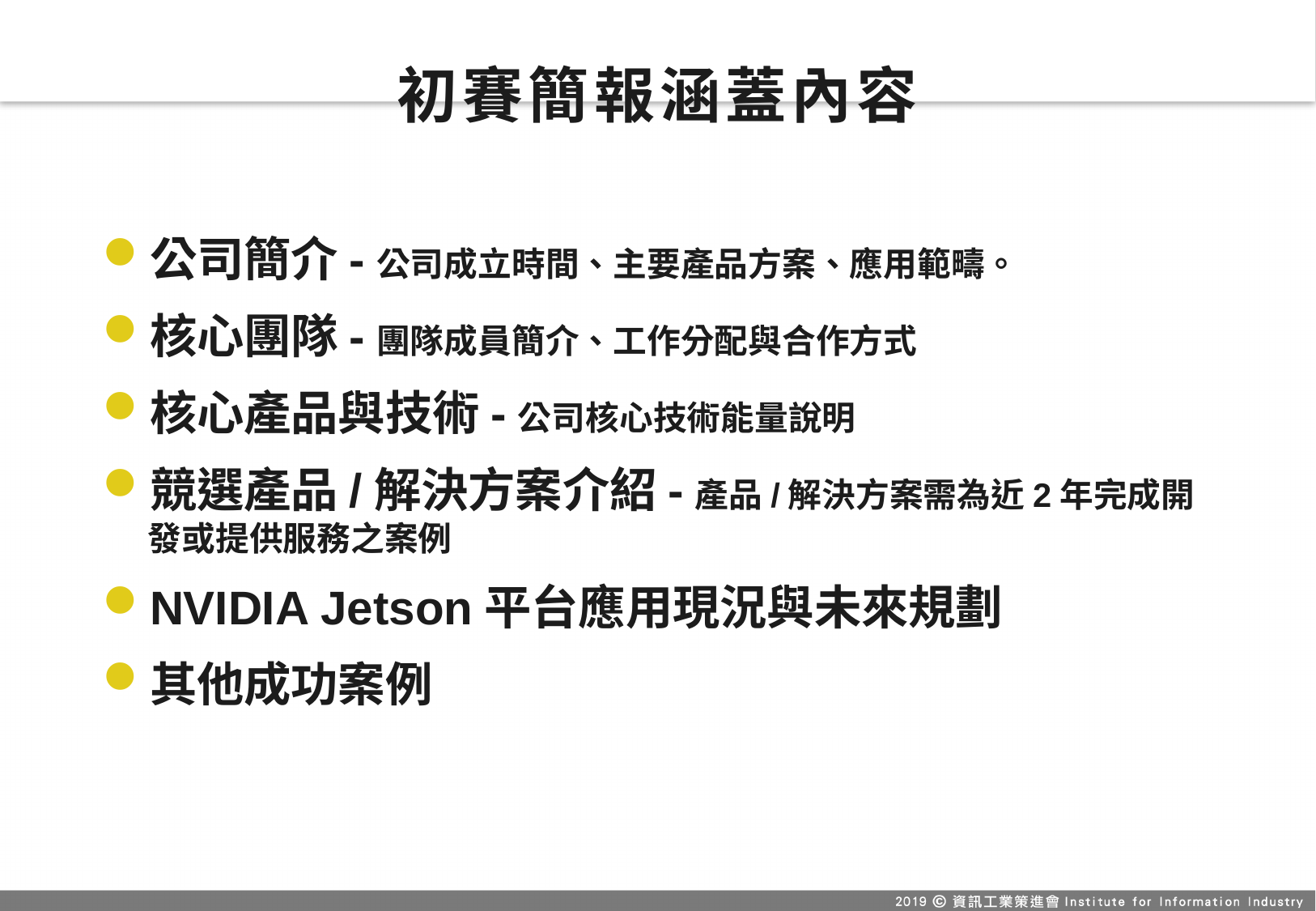

# 初賽簡報涵蓋內容
公司簡介-公司成立時間、主要產品方案、應用範疇。
核心團隊-團隊成員簡介、工作分配與合作方式
核心產品與技術-公司核心技術能量說明
競選產品/解決方案介紹-產品/解決方案需為近2年完成開發或提供服務之案例
NVIDIA Jetson平台應用現況與未來規劃
其他成功案例